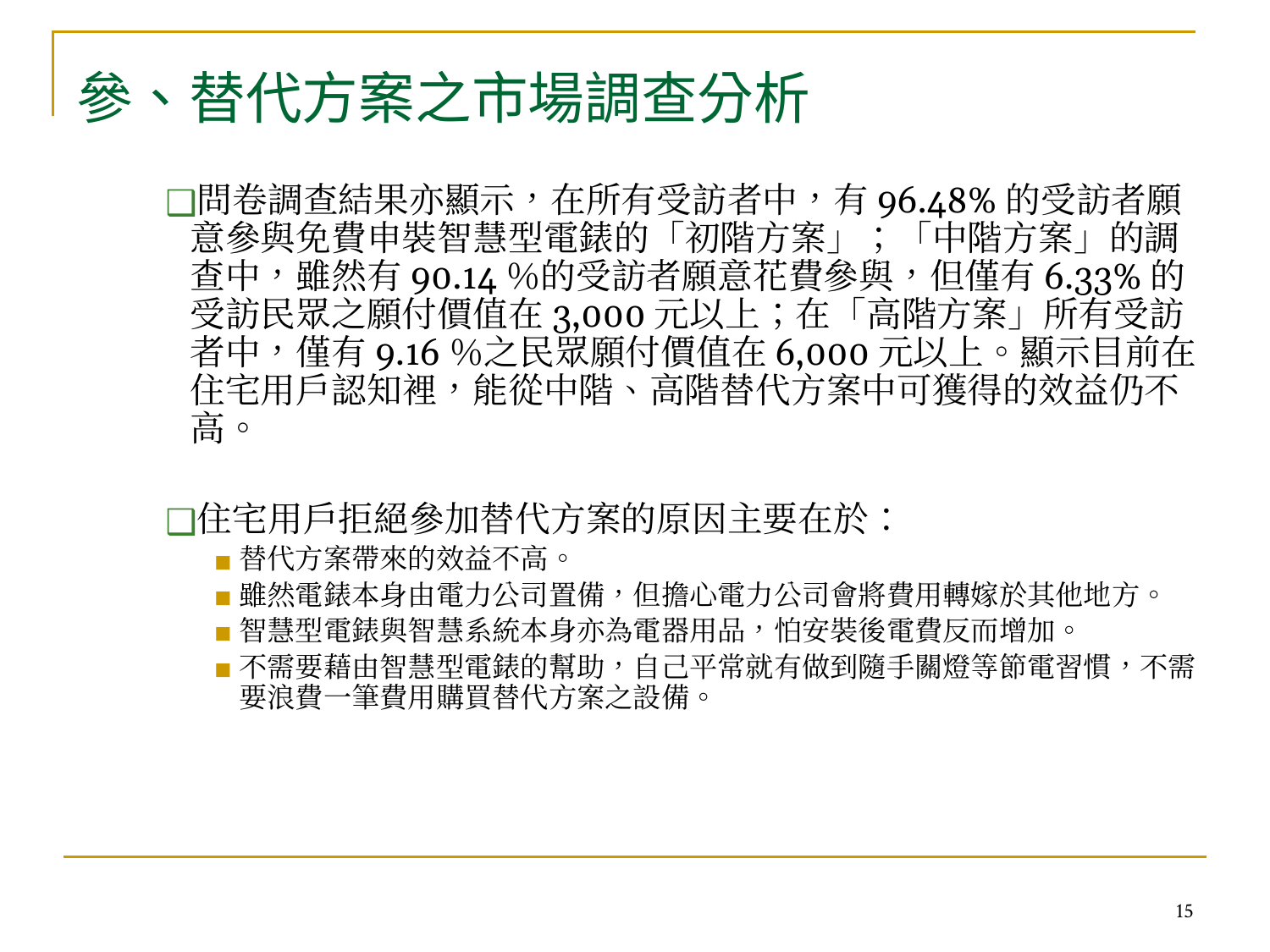

參、替代方案之市場調查分析
問卷調查結果亦顯示，在所有受訪者中，有96.48%的受訪者願意參與免費申裝智慧型電錶的「初階方案」；「中階方案」的調查中，雖然有90.14％的受訪者願意花費參與，但僅有6.33%的受訪民眾之願付價值在3,000元以上；在「高階方案」所有受訪者中，僅有9.16％之民眾願付價值在6,000元以上。顯示目前在住宅用戶認知裡，能從中階、高階替代方案中可獲得的效益仍不高。

住宅用戶拒絕參加替代方案的原因主要在於：
替代方案帶來的效益不高。
雖然電錶本身由電力公司置備，但擔心電力公司會將費用轉嫁於其他地方。
智慧型電錶與智慧系統本身亦為電器用品，怕安裝後電費反而增加。
不需要藉由智慧型電錶的幫助，自己平常就有做到隨手關燈等節電習慣，不需要浪費一筆費用購買替代方案之設備。

15